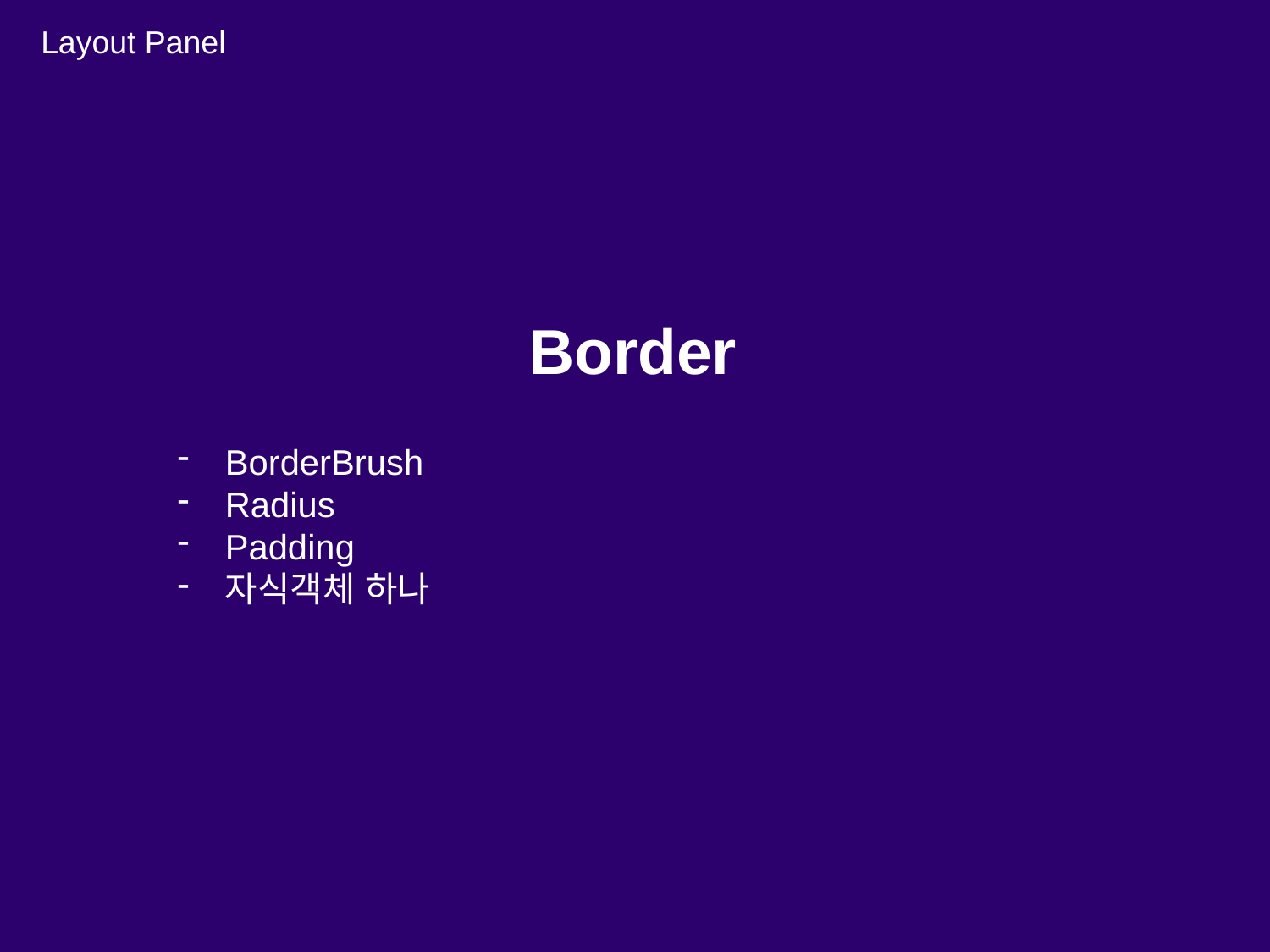

Layout Panel
Border
BorderBrush
Radius
Padding
자식객체 하나